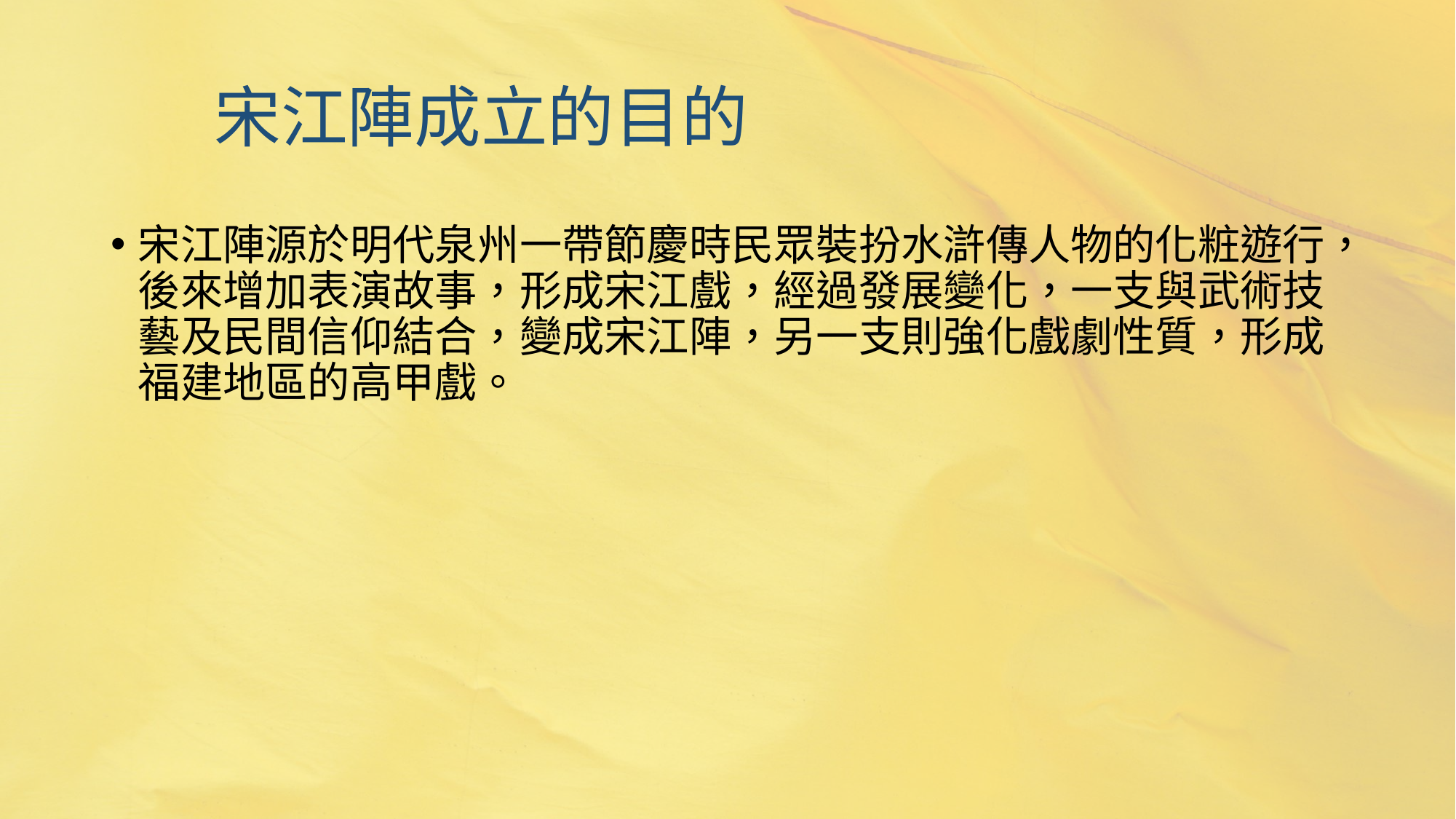

# 宋江陣成立的目的
宋江陣源於明代泉州一帶節慶時民眾裝扮水滸傳人物的化粧遊行，後來增加表演故事，形成宋江戲，經過發展變化，一支與武術技藝及民間信仰結合，變成宋江陣，另一支則強化戲劇性質，形成福建地區的高甲戲。